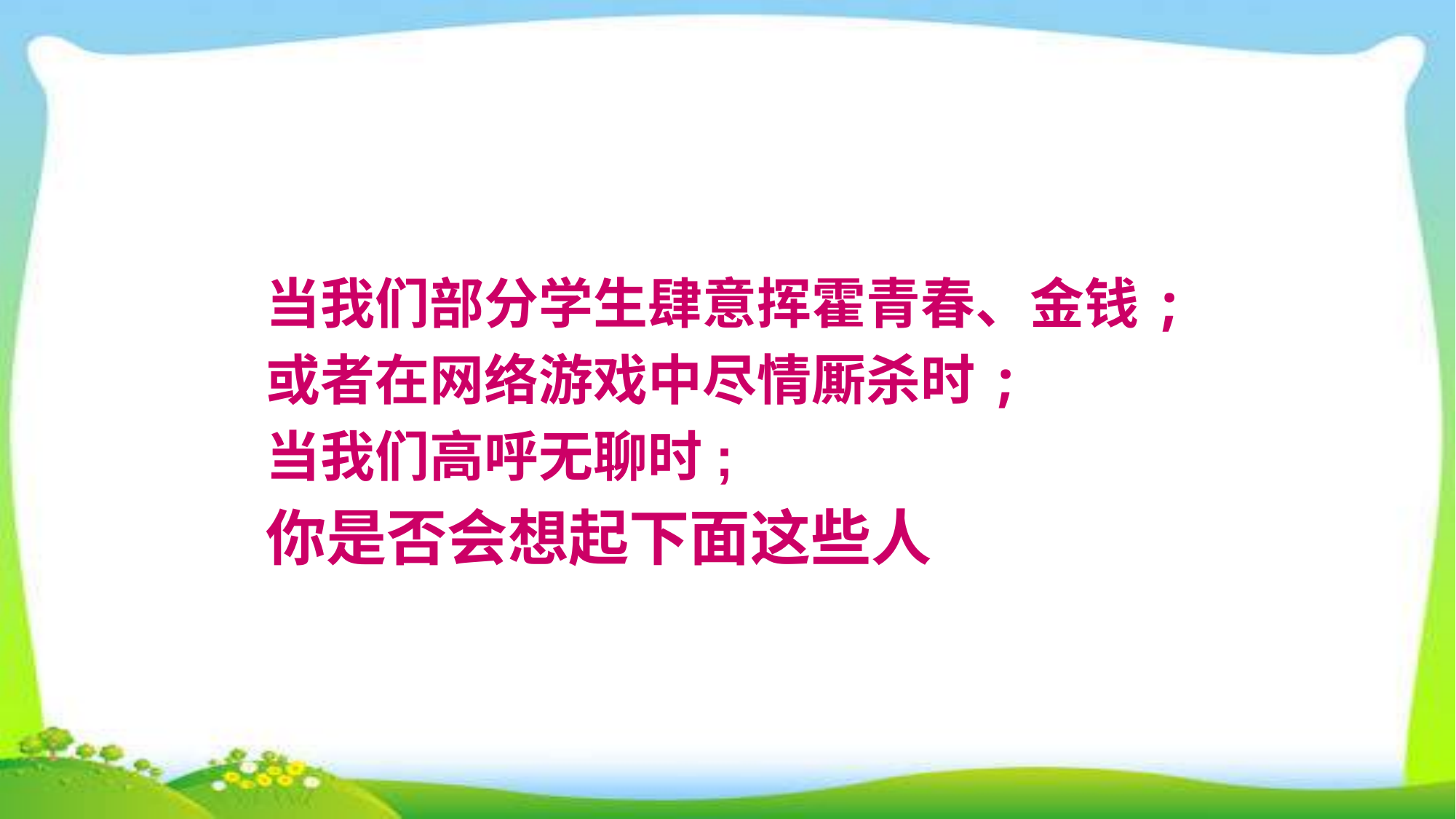

当我们部分学生肆意挥霍青春、金钱;
或者在网络游戏中尽情厮杀时;
当我们高呼无聊时;
你是否会想起下面这些人